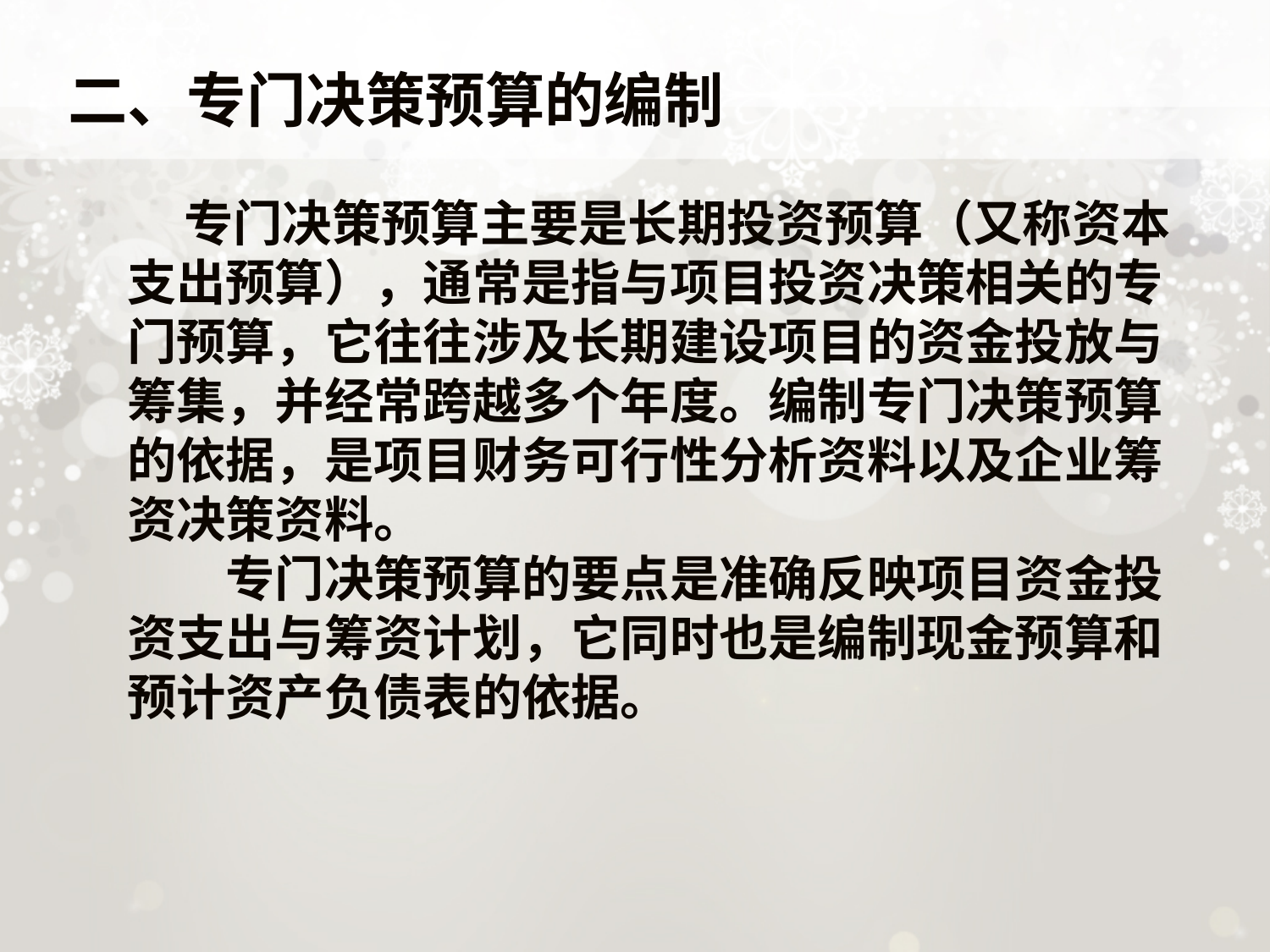

# 二、专门决策预算的编制
    专门决策预算主要是长期投资预算（又称资本支出预算），通常是指与项目投资决策相关的专门预算，它往往涉及长期建设项目的资金投放与筹集，并经常跨越多个年度。编制专门决策预算的依据，是项目财务可行性分析资料以及企业筹资决策资料。
　　专门决策预算的要点是准确反映项目资金投资支出与筹资计划，它同时也是编制现金预算和预计资产负债表的依据。